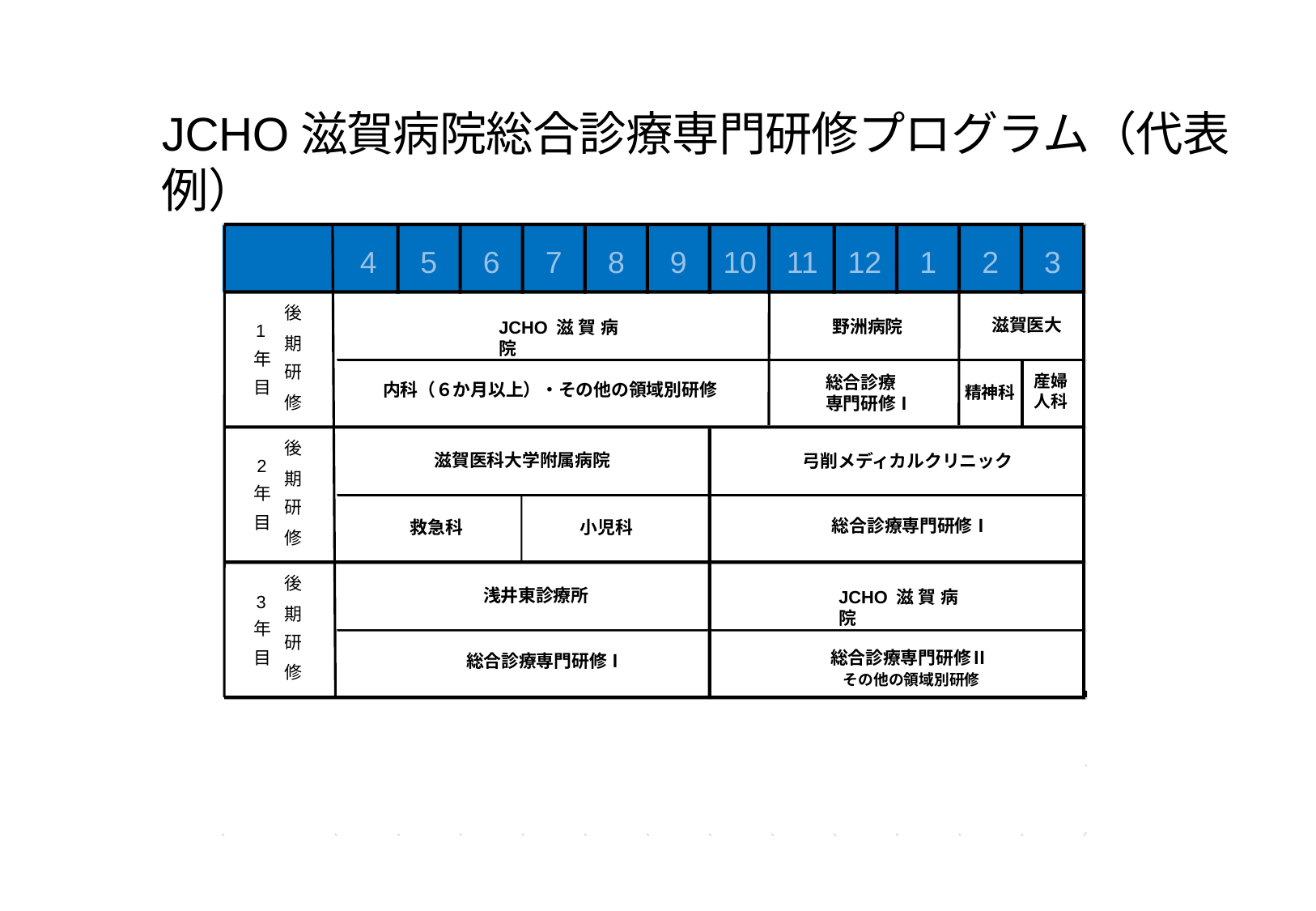

JCHO滋賀病院総合診療専門研修プログラム（代表例）

6
7
8
9
10
11
12
1
2
3
4
5

後
滋賀医大
野洲病院
JCHO滋賀病院
1
期
年

研
総合診療　
専門研修Ⅰ
目
内科（６か月以上）・その他の領域別研修
修

後
滋賀医科大学附属病院
弓削メディカルクリニック
2
期
年

研

目
総合診療専門研修Ⅰ
救急科
小児科
修

後
浅井東診療所
JCHO滋賀病院
3
期
年

研
目
総合診療専門研修Ⅱ
総合診療専門研修Ⅰ
修
その他の領域別研修

産婦
人科
精神科